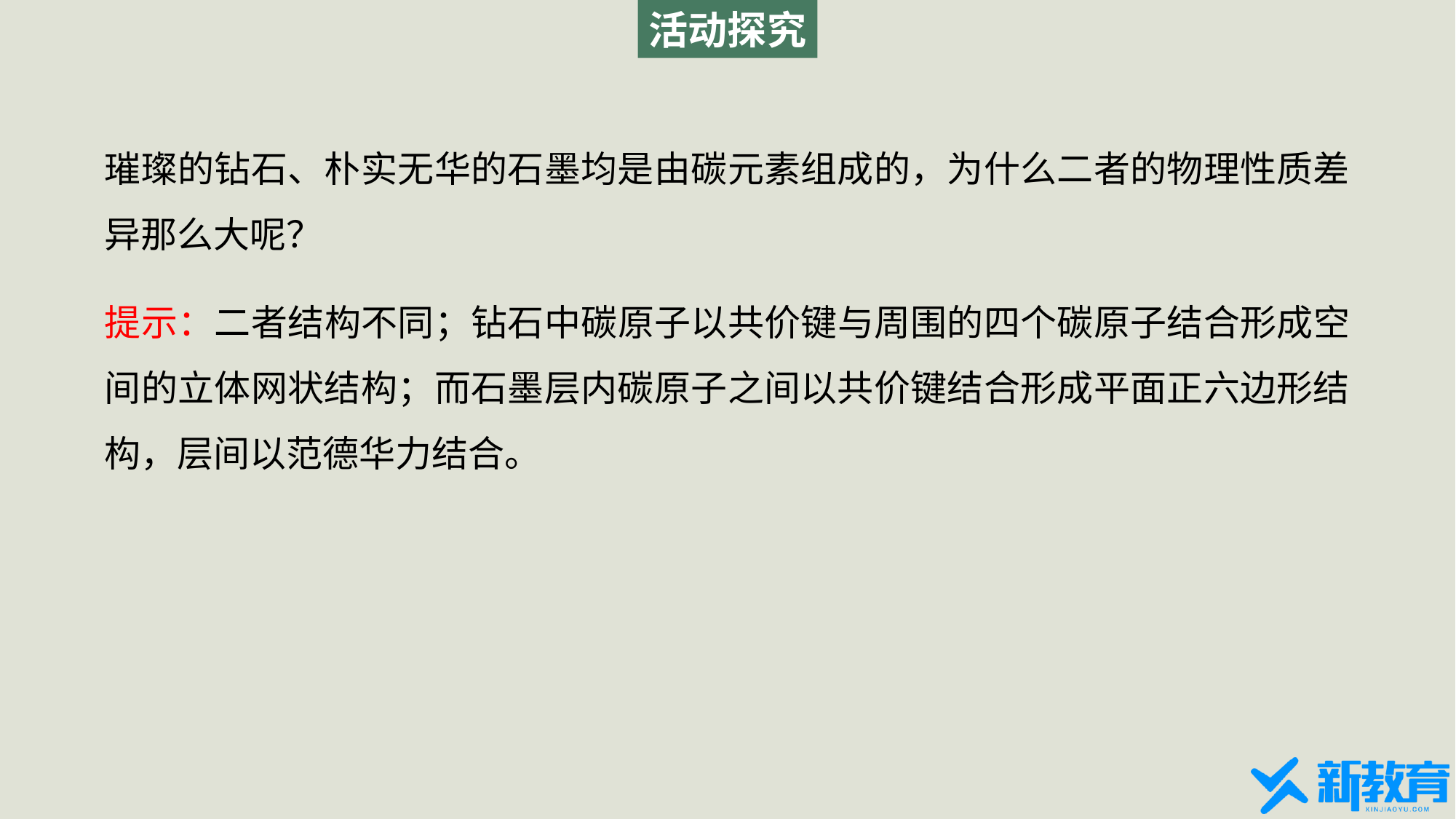

活动探究
璀璨的钻石、朴实无华的石墨均是由碳元素组成的，为什么二者的物理性质差异那么大呢？
提示：二者结构不同；钻石中碳原子以共价键与周围的四个碳原子结合形成空间的立体网状结构；而石墨层内碳原子之间以共价键结合形成平面正六边形结构，层间以范德华力结合。